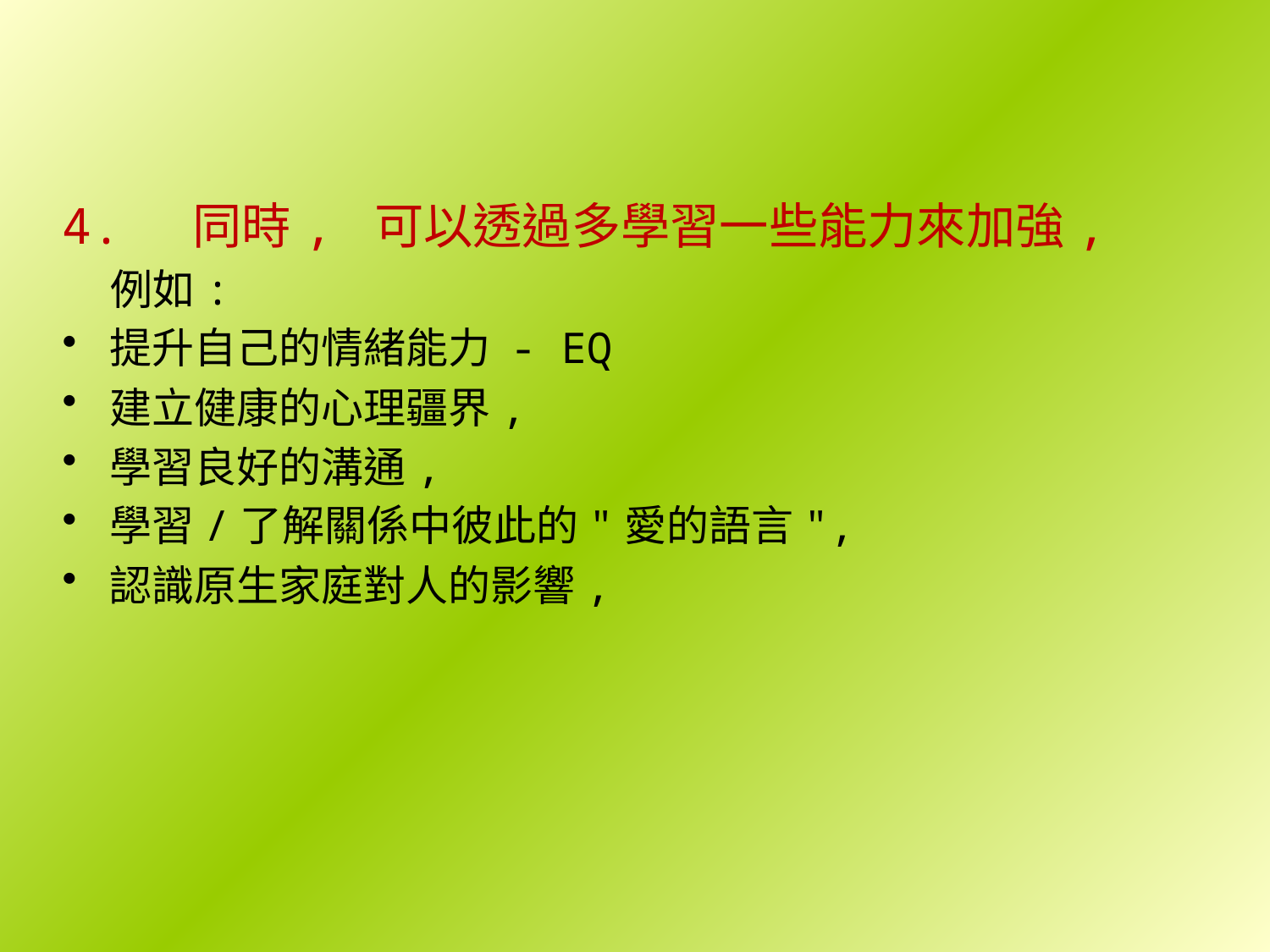

4.  同時, 可以透過多學習一些能力來加強,
    例如:
提升自己的情緒能力 - EQ
建立健康的心理疆界,
學習良好的溝通,
學習/了解關係中彼此的"愛的語言",
認識原生家庭對人的影響,